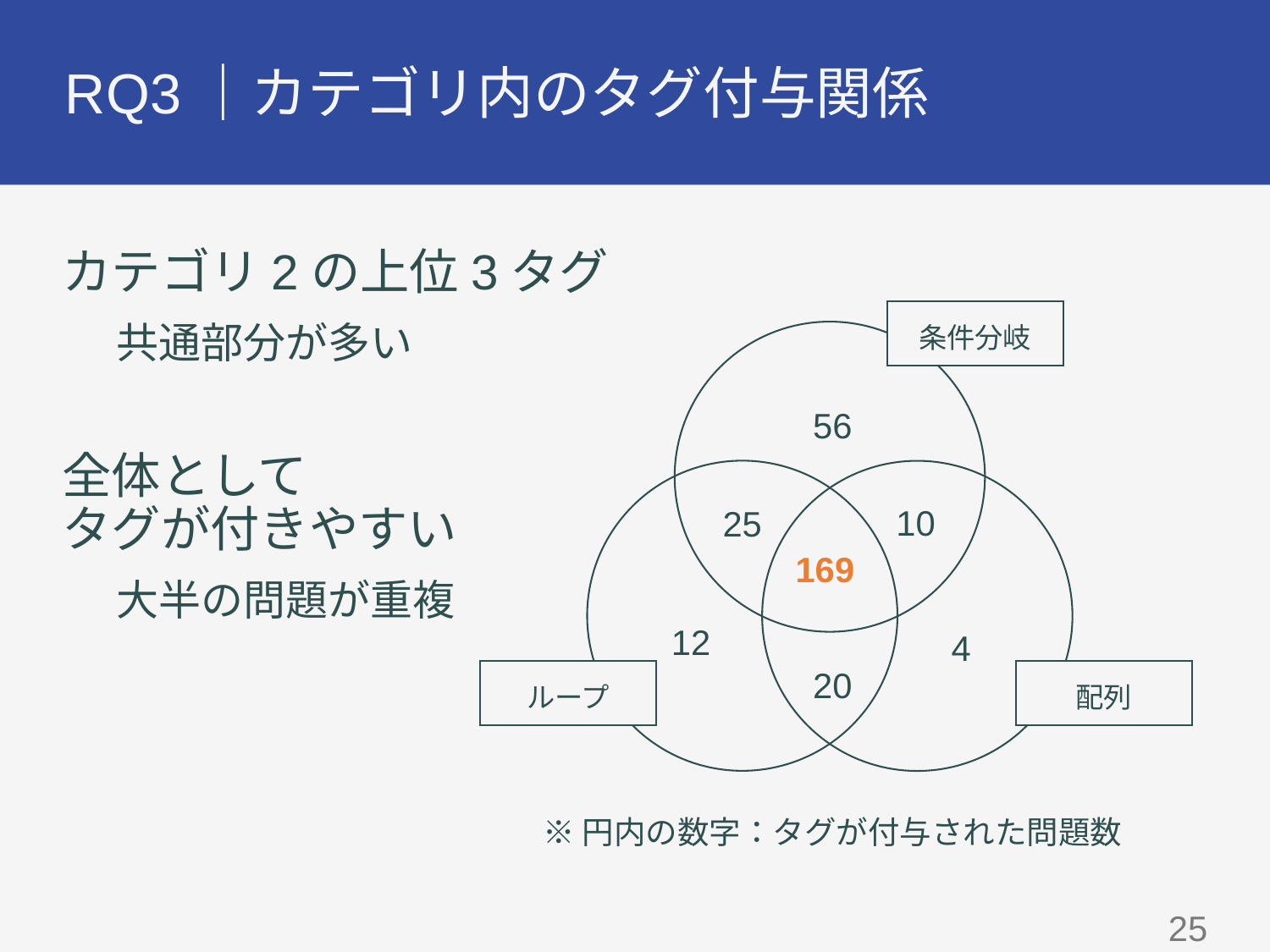

# RQ3｜カテゴリ内のタグ付与関係
カテゴリ2の上位3タグ
共通部分が多い

全体として
タグが付きやすい
大半の問題が重複

条件分岐

56

10
25
169
12
4
20

ループ
配列
※円内の数字：タグが付与された問題数
25